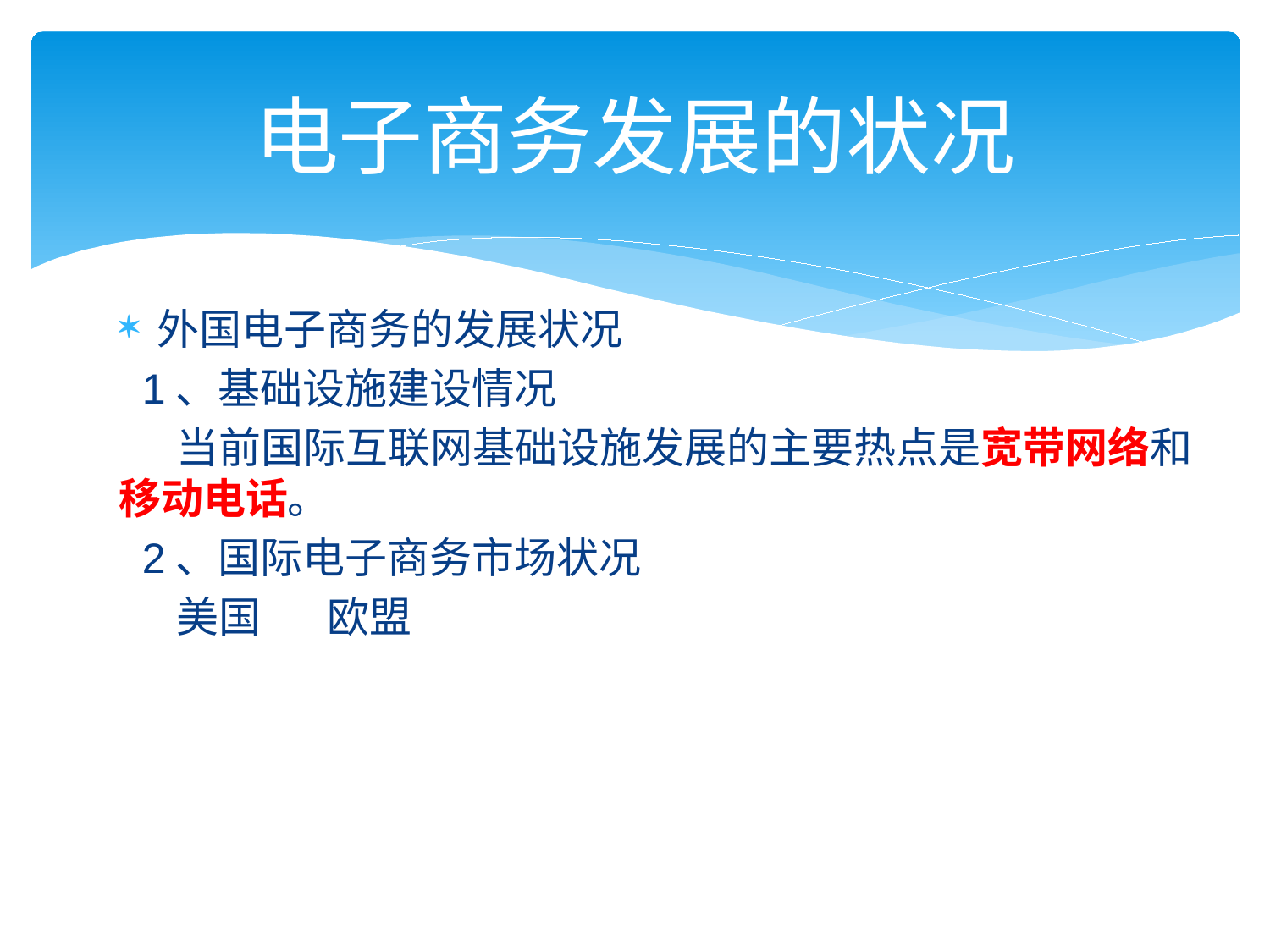

# 电子商务发展的状况
外国电子商务的发展状况
  1、基础设施建设情况
     当前国际互联网基础设施发展的主要热点是宽带网络和移动电话。
  2、国际电子商务市场状况
     美国       欧盟